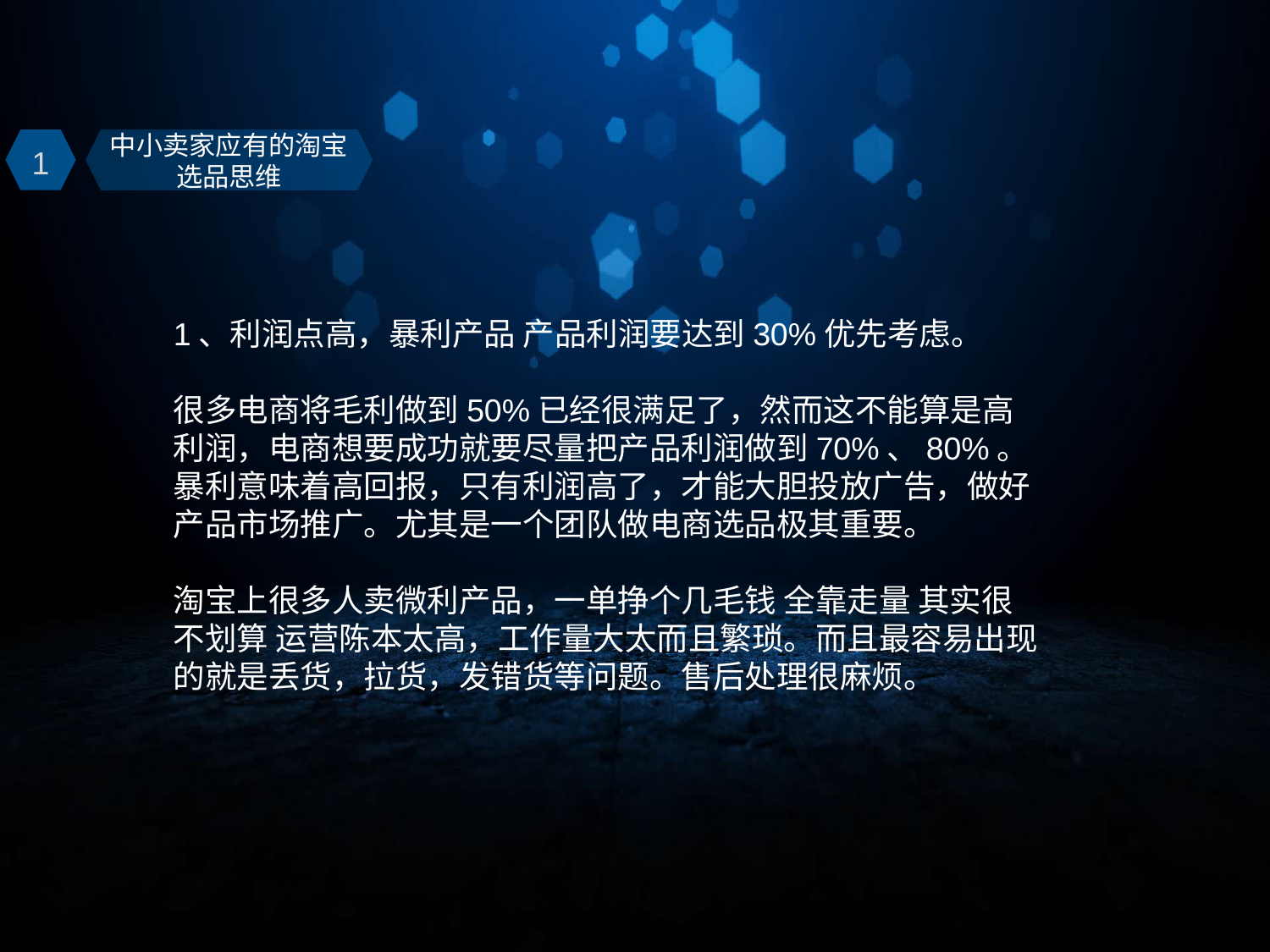

中小卖家应有的淘宝选品思维

1

1、利润点高，暴利产品 产品利润要达到30%优先考虑。

很多电商将毛利做到50%已经很满足了，然而这不能算是高利润，电商想要成功就要尽量把产品利润做到70%、80%。暴利意味着高回报，只有利润高了，才能大胆投放广告，做好产品市场推广。尤其是一个团队做电商选品极其重要。

淘宝上很多人卖微利产品，一单挣个几毛钱 全靠走量 其实很不划算 运营陈本太高，工作量大太而且繁琐。而且最容易出现的就是丢货，拉货，发错货等问题。售后处理很麻烦。